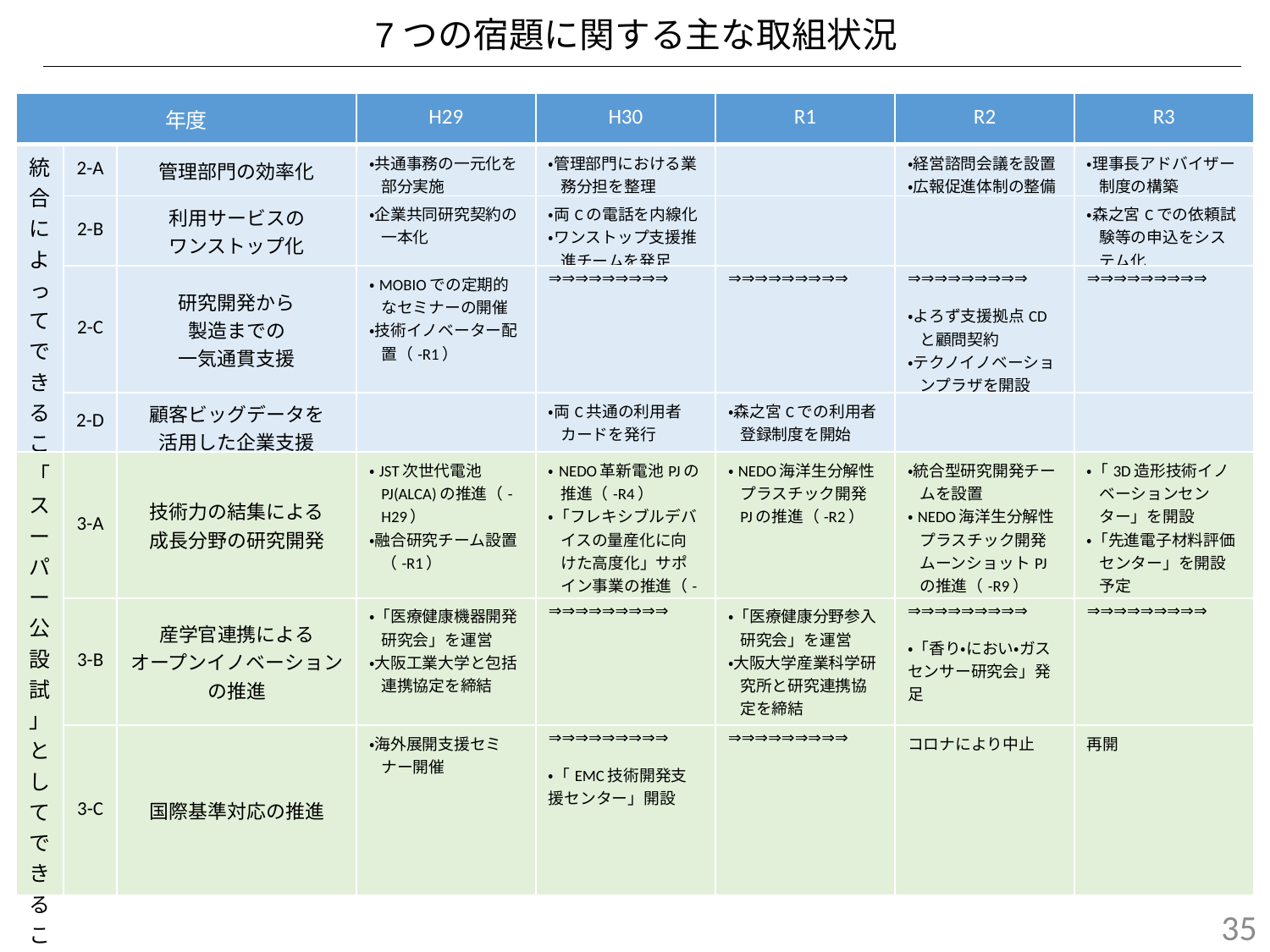

7つの宿題に関する主な取組状況
| 年度 |  |  | H29 | H30 | R1 | R2 | R3 |
| --- | --- | --- | --- | --- | --- | --- | --- |
| 統合によってできること | 2-A | 管理部門の効率化 | ・共通事務の一元化を部分実施 | ・管理部門における業務分担を整理 |  | ・経営諮問会議を設置 ・広報促進体制の整備 | ・理事長アドバイザー制度の構築 |
|  | 2-B | 利用サービスの ワンストップ化 | ・企業共同研究契約の一本化 | ・両Cの電話を内線化 ・ワンストップ支援推進チームを発足 |  |  | ・森之宮Cでの依頼試験等の申込をシステム化 |
|  | 2-C | 研究開発から 製造までの 一気通貫支援 | ・MOBIOでの定期的なセミナーの開催 ・技術イノベーター配置（-R1） | ⇒⇒⇒⇒⇒⇒⇒⇒⇒ | ⇒⇒⇒⇒⇒⇒⇒⇒⇒ | ⇒⇒⇒⇒⇒⇒⇒⇒⇒ ・よろず支援拠点CDと顧問契約 ・テクノイノベーションプラザを開設 | ⇒⇒⇒⇒⇒⇒⇒⇒⇒ |
|  | 2-D | 顧客ビッグデータを 活用した企業支援 |  | ・両C共通の利用者カードを発行 | ・森之宮Cでの利用者登録制度を開始 |  |  |
| 「スーパー公設試」としてできること | 3-A | 技術力の結集による 成長分野の研究開発 | ・JST次世代電池PJ(ALCA)の推進（-H29） ・融合研究チーム設置（-R1） | ・NEDO革新電池PJの推進（-R4） ・「フレキシブルデバイスの量産化に向けた高度化」サポイン事業の推進（-R2） | ・NEDO海洋生分解性プラスチック開発PJの推進（-R2） | ・統合型研究開発チームを設置 ・NEDO海洋生分解性プラスチック開発ムーンショットPJの推進（-R9） | ・「3D造形技術イノベーションセンター」を開設 ・「先進電子材料評価センター」を開設予定 |
|  | 3-B | 産学官連携による オープンイノベーション の推進 | ・「医療健康機器開発研究会」を運営 ・大阪工業大学と包括連携協定を締結 | ⇒⇒⇒⇒⇒⇒⇒⇒⇒ | ・「医療健康分野参入研究会」を運営 ・大阪大学産業科学研究所と研究連携協定を締結 | ⇒⇒⇒⇒⇒⇒⇒⇒⇒ ・「香り・におい・ガスセンサー研究会」発足 | ⇒⇒⇒⇒⇒⇒⇒⇒⇒ |
|  | 3-C | 国際基準対応の推進 | ・海外展開支援セミナー開催 | ⇒⇒⇒⇒⇒⇒⇒⇒⇒ ・「EMC技術開発支援センター」開設 | ⇒⇒⇒⇒⇒⇒⇒⇒⇒ | コロナにより中止 | 再開 |
35